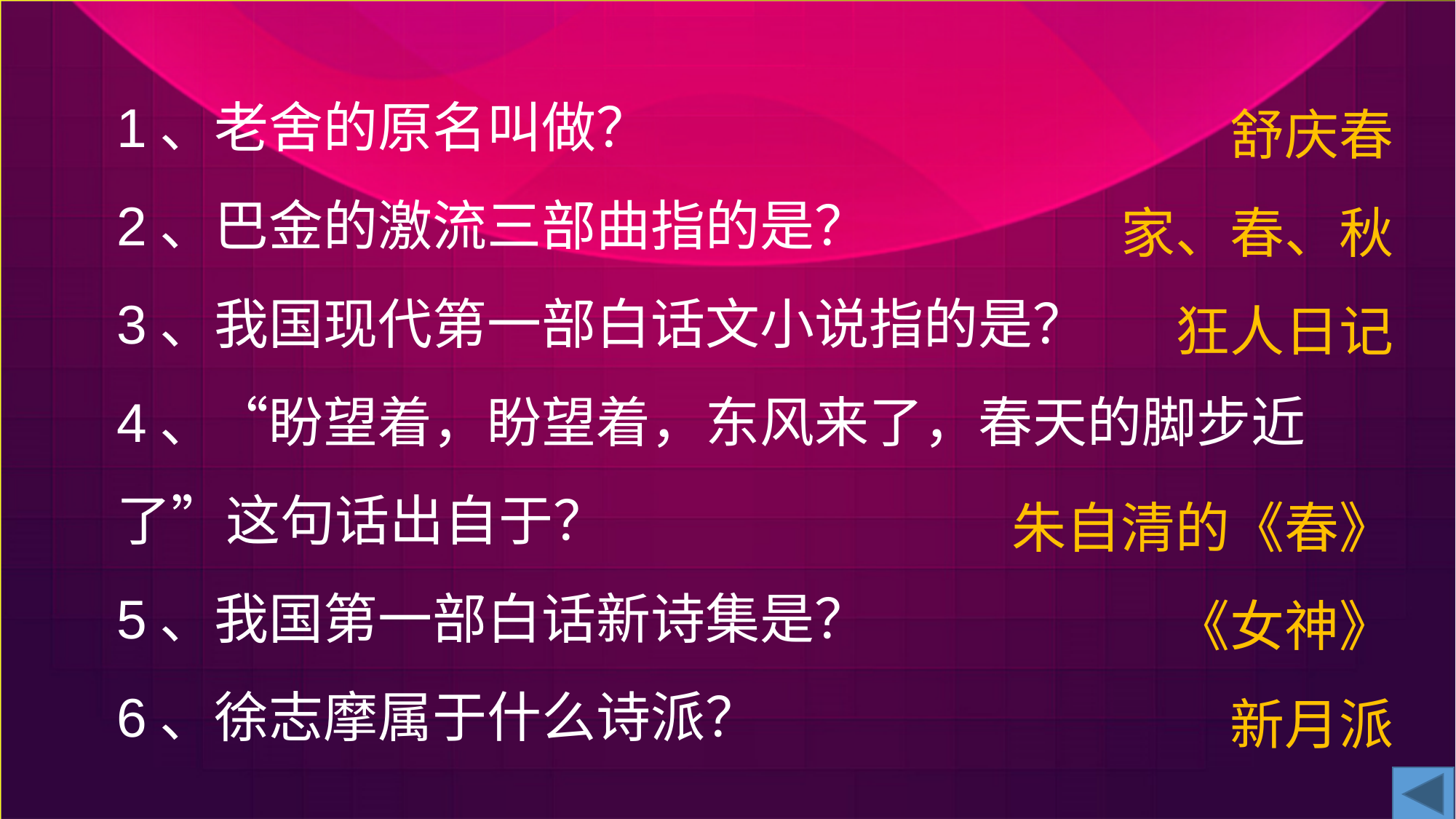

1、老舍的原名叫做？
2、巴金的激流三部曲指的是？
3、我国现代第一部白话文小说指的是？
4、“盼望着，盼望着，东风来了，春天的脚步近了”这句话出自于？
5、我国第一部白话新诗集是？
6、徐志摩属于什么诗派？

舒庆春
家、春、秋
狂人日记

朱自清的《春》
《女神》
新月派